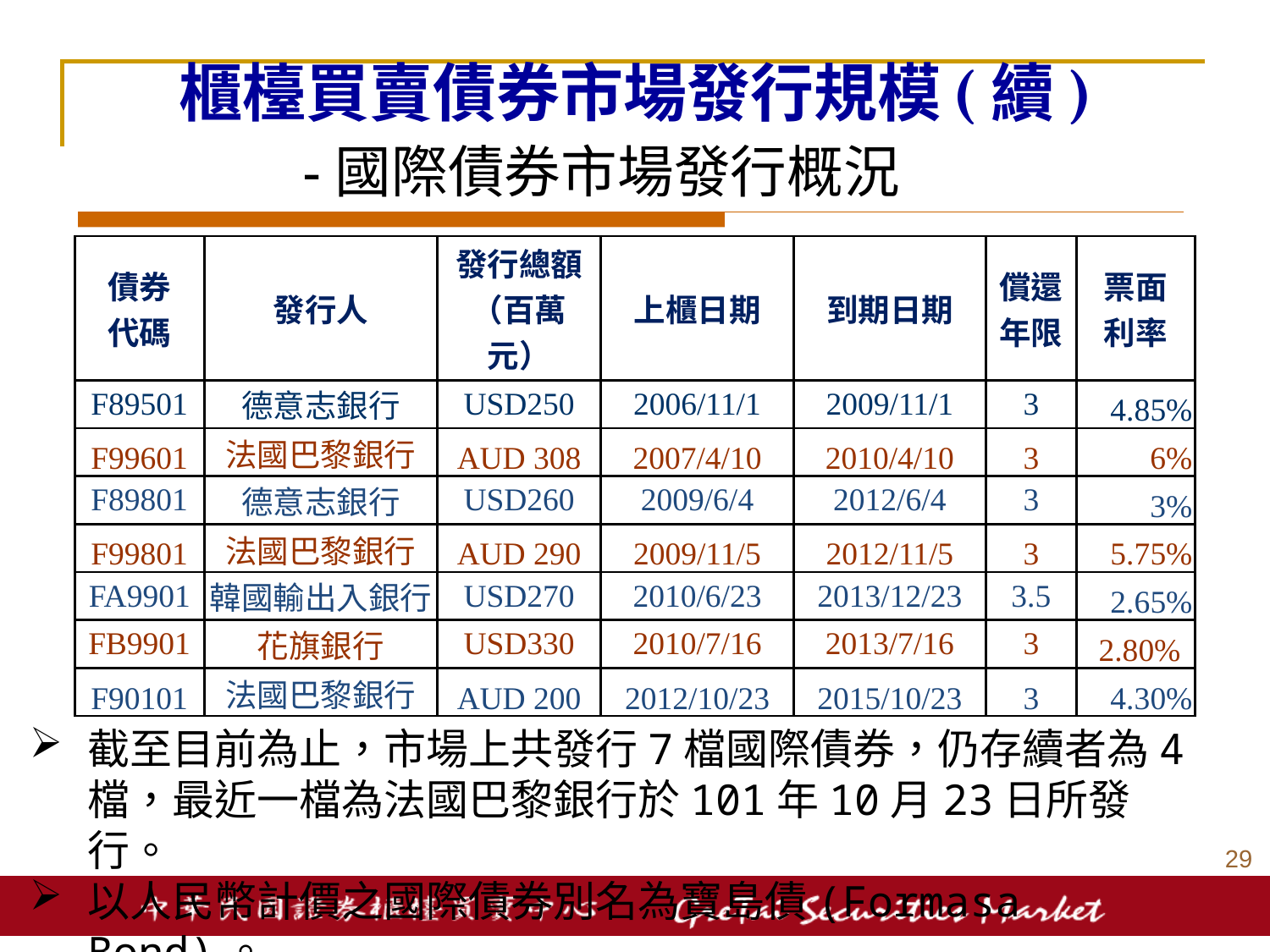

櫃檯買賣債券市場發行規模(續)
     -國際債券市場發行概況

| 債券 代碼 | 發行人 | 發行總額 （百萬元） | 上櫃日期 | 到期日期 | 償還年限 | 票面 利率 |
| --- | --- | --- | --- | --- | --- | --- |
| F89501 | 德意志銀行 | USD250 | 2006/11/1 | 2009/11/1 | 3 | 4.85% |
| F99601 | 法國巴黎銀行 | AUD 308 | 2007/4/10 | 2010/4/10 | 3 | 6% |
| F89801 | 德意志銀行 | USD260 | 2009/6/4 | 2012/6/4 | 3 | 3% |
| F99801 | 法國巴黎銀行 | AUD 290 | 2009/11/5 | 2012/11/5 | 3 | 5.75% |
| FA9901 | 韓國輸出入銀行 | USD270 | 2010/6/23 | 2013/12/23 | 3.5 | 2.65% |
| FB9901 | 花旗銀行 | USD330 | 2010/7/16 | 2013/7/16 | 3 | 2.80% |
| F90101 | 法國巴黎銀行 | AUD 200 | 2012/10/23 | 2015/10/23 | 3 | 4.30% |
截至目前為止，市場上共發行7檔國際債券，仍存續者為4檔，最近一檔為法國巴黎銀行於101年10月23日所發行。
以人民幣計價之國際債券別名為寶島債(Formasa Bond)。
29